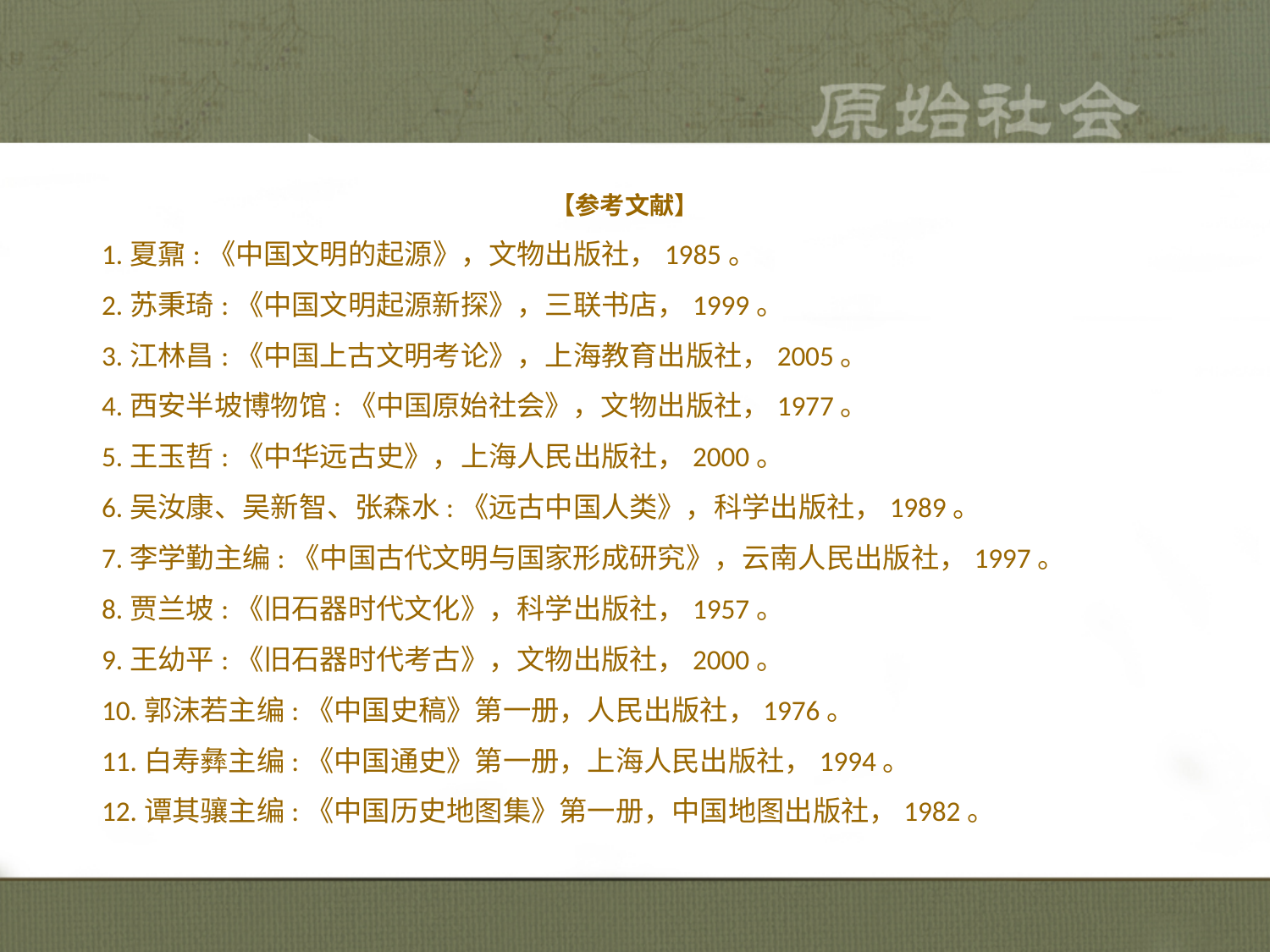

【参考文献】
1.夏鼐:《中国文明的起源》，文物出版社，1985。
2.苏秉琦:《中国文明起源新探》，三联书店，1999。
3.江林昌:《中国上古文明考论》，上海教育出版社，2005。
4.西安半坡博物馆:《中国原始社会》，文物出版社，1977。
5.王玉哲:《中华远古史》，上海人民出版社，2000。
6.吴汝康、吴新智、张森水:《远古中国人类》，科学出版社，1989。
7.李学勤主编:《中国古代文明与国家形成研究》，云南人民出版社，1997。
8.贾兰坡:《旧石器时代文化》，科学出版社，1957。
9.王幼平:《旧石器时代考古》，文物出版社，2000。
10.郭沫若主编:《中国史稿》第一册，人民出版社，1976。
11.白寿彝主编:《中国通史》第一册，上海人民出版社，1994。
12.谭其骧主编:《中国历史地图集》第一册，中国地图出版社，1982。